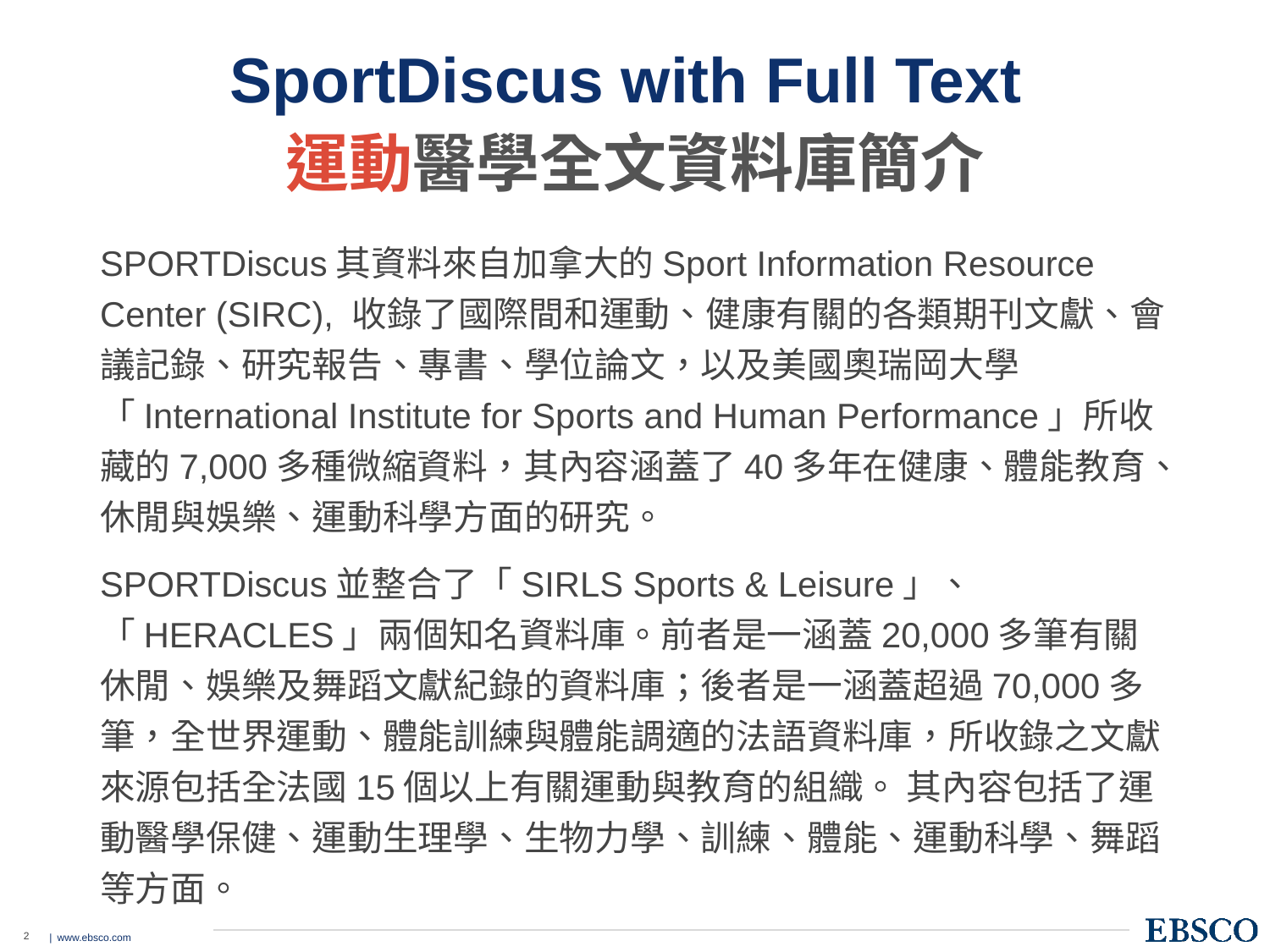

# SportDiscus with Full Text 運動醫學全文資料庫簡介
SPORTDiscus其資料來自加拿大的Sport Information Resource Center (SIRC), 收錄了國際間和運動、健康有關的各類期刊文獻、會議記錄、研究報告、專書、學位論文，以及美國奧瑞岡大學「International Institute for Sports and Human Performance」所收藏的7,000多種微縮資料，其內容涵蓋了40多年在健康、體能教育、休閒與娛樂、運動科學方面的研究。
SPORTDiscus並整合了「SIRLS Sports & Leisure」、「HERACLES」兩個知名資料庫。前者是一涵蓋20,000多筆有關休閒、娛樂及舞蹈文獻紀錄的資料庫；後者是一涵蓋超過70,000多筆，全世界運動、體能訓練與體能調適的法語資料庫，所收錄之文獻來源包括全法國15個以上有關運動與教育的組織。 其內容包括了運動醫學保健、運動生理學、生物力學、訓練、體能、運動科學、舞蹈等方面。